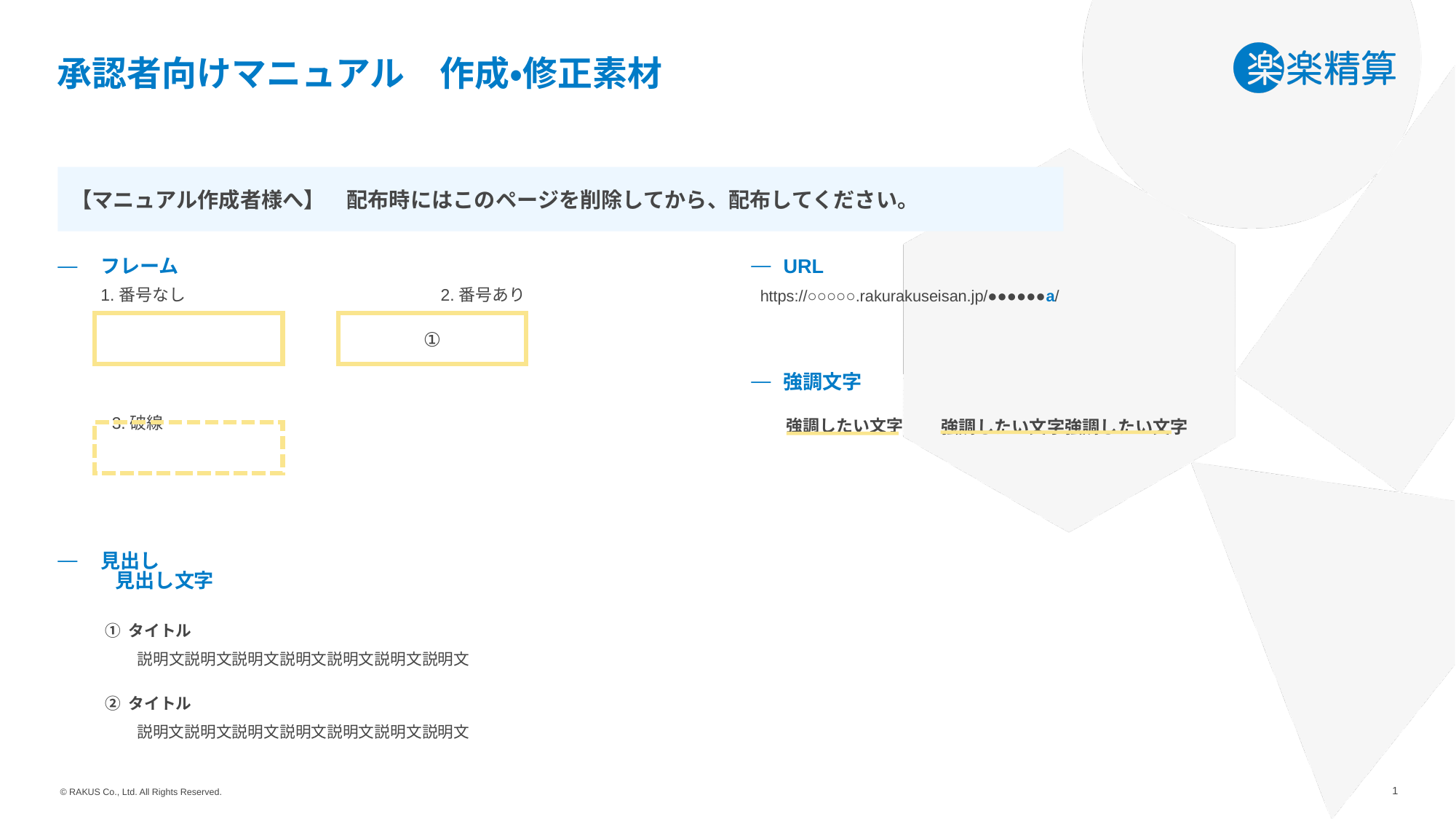

# 承認者向けマニュアル　作成・修正素材
【マニュアル作成者様へ】　配布時にはこのページを削除してから、配布してください。
フレーム　
1.番号なし　　　　　　　　　　　　　　　2.番号あり

　　　3.破線

見出し

URL

強調文字
https://○○○○○.rakurakuseisan.jp/●●●●●●a/

①
強調したい文字
強調したい文字強調したい文字

見出し文字
① タイトル
　　説明文説明文説明文説明文説明文説明文説明文
② タイトル
　　説明文説明文説明文説明文説明文説明文説明文
1